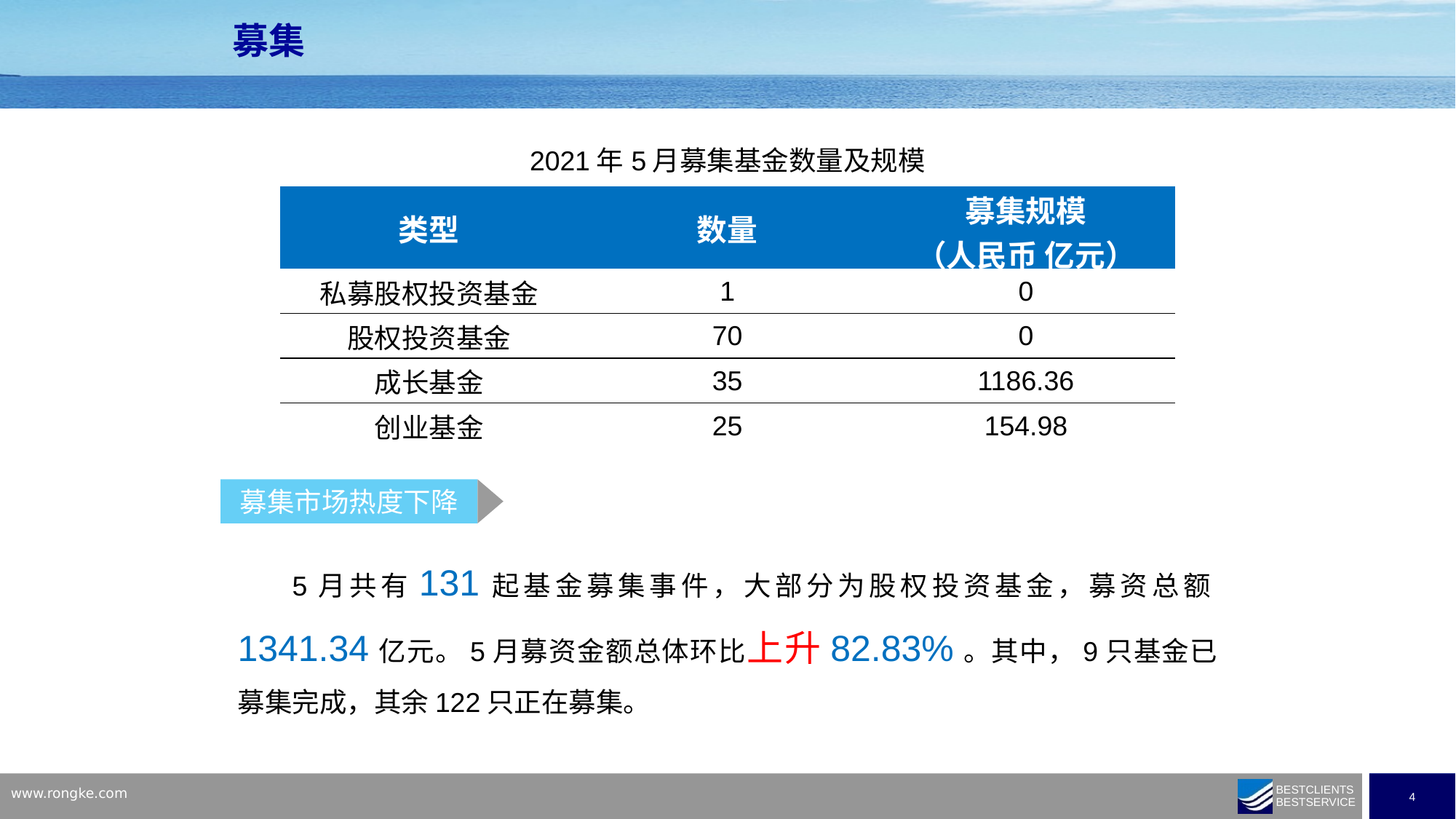

募集
| 2021年5月募集基金数量及规模 |  |  |
| --- | --- | --- |
| 类型 | 数量 | 募集规模 （人民币 亿元） |
| 私募股权投资基金 | 1 | 0 |
| 股权投资基金 | 70 | 0 |
| 成长基金 | 35 | 1186.36 |
| 创业基金 | 25 | 154.98 |
募集市场热度下降

5月共有131起基金募集事件，大部分为股权投资基金，募资总额1341.34亿元。5月募资金额总体环比上升82.83%。其中，9只基金已募集完成，其余122只正在募集。